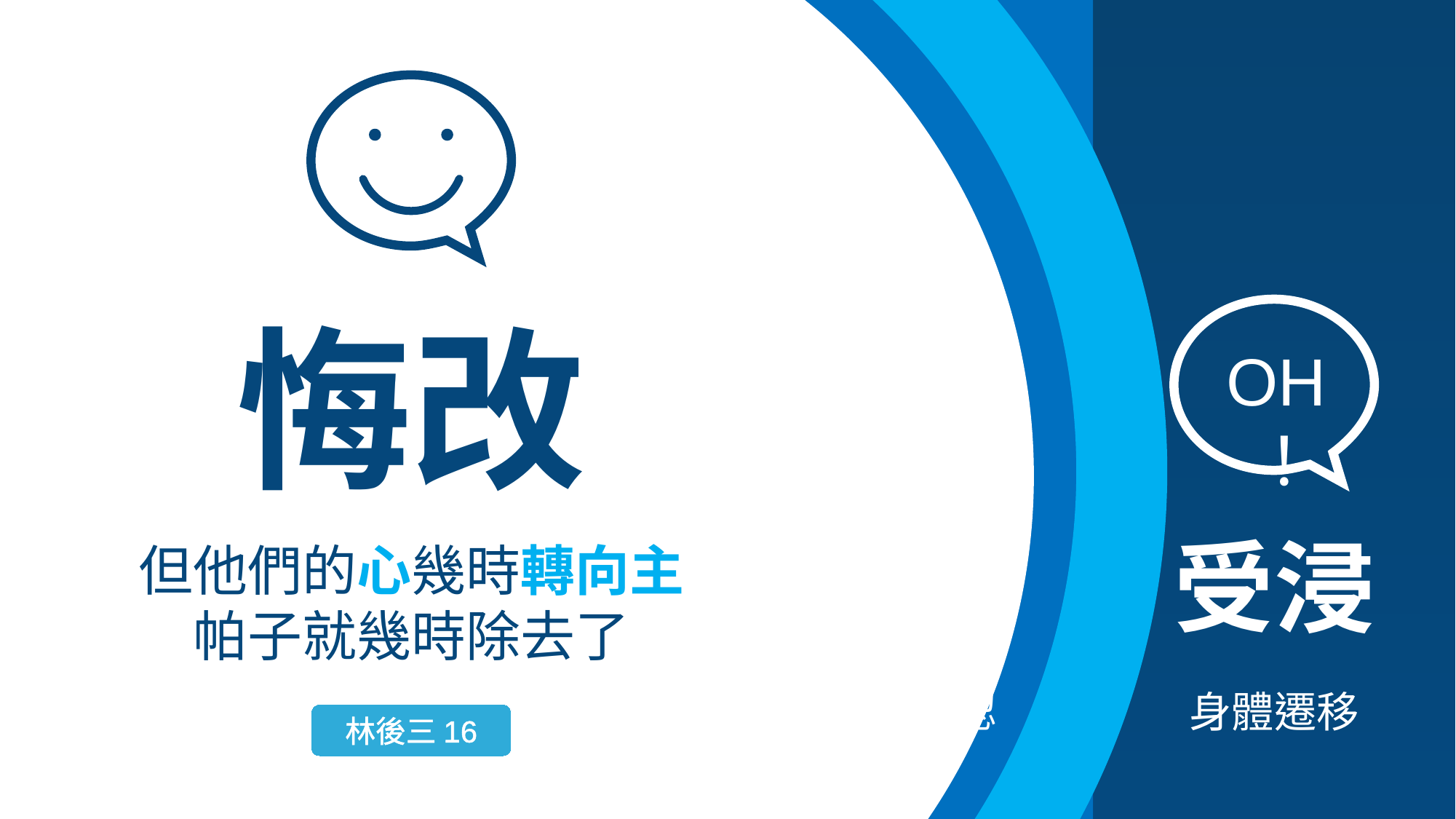

悔改

GET
相信

YES
接受

OH！
受浸
但他們的心幾時轉向主
帕子就幾時除去了
你的深處豈不覺渴慕；
願意敞開，嘗嘗耶穌？
口裡承認
身體遷移
靈裡接受
林後三16